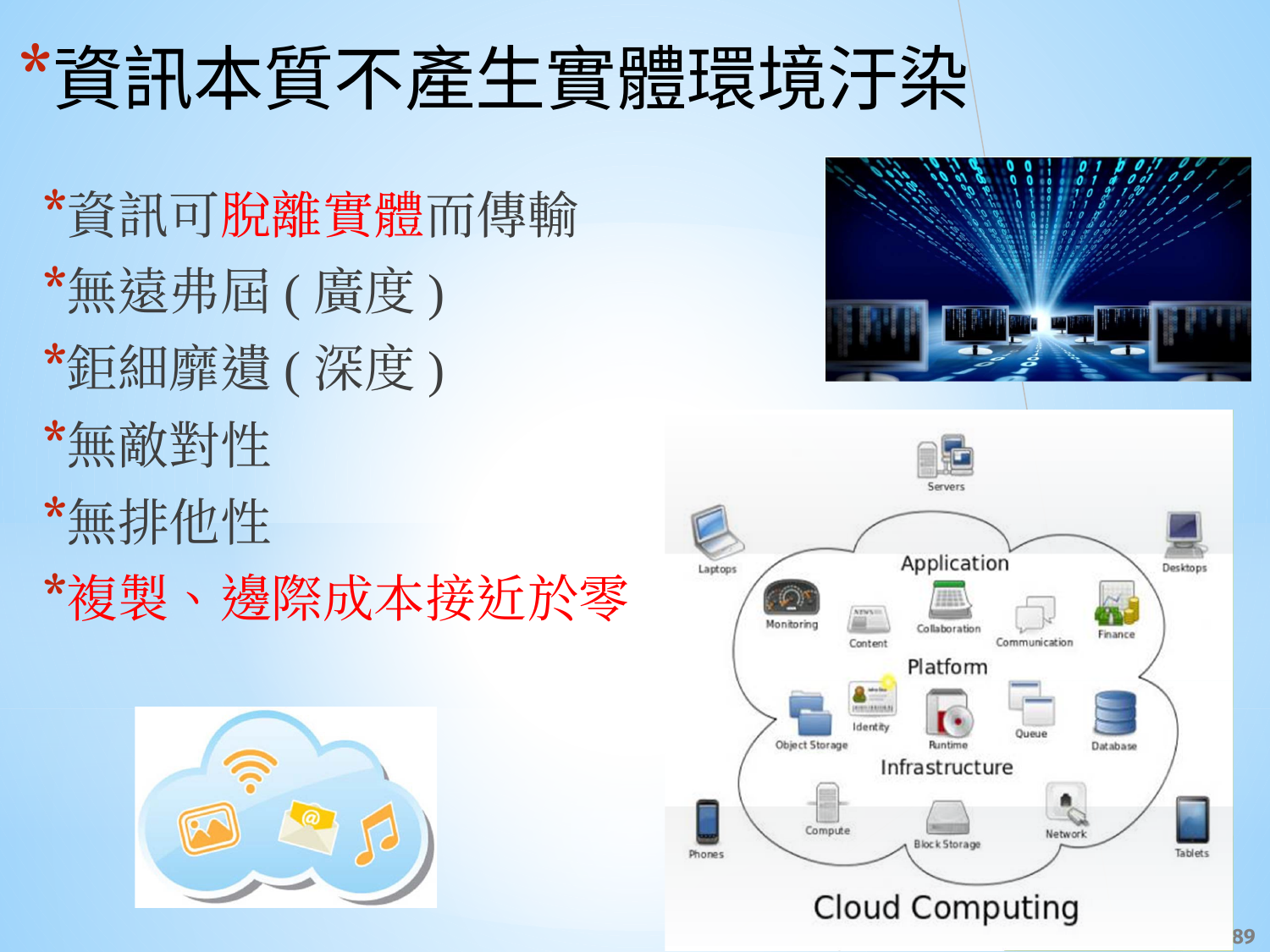

# 資訊本質不產生實體環境汙染
資訊可脫離實體而傳輸
無遠弗屆(廣度)
鉅細靡遺(深度)
無敵對性
無排他性
複製、邊際成本接近於零

89